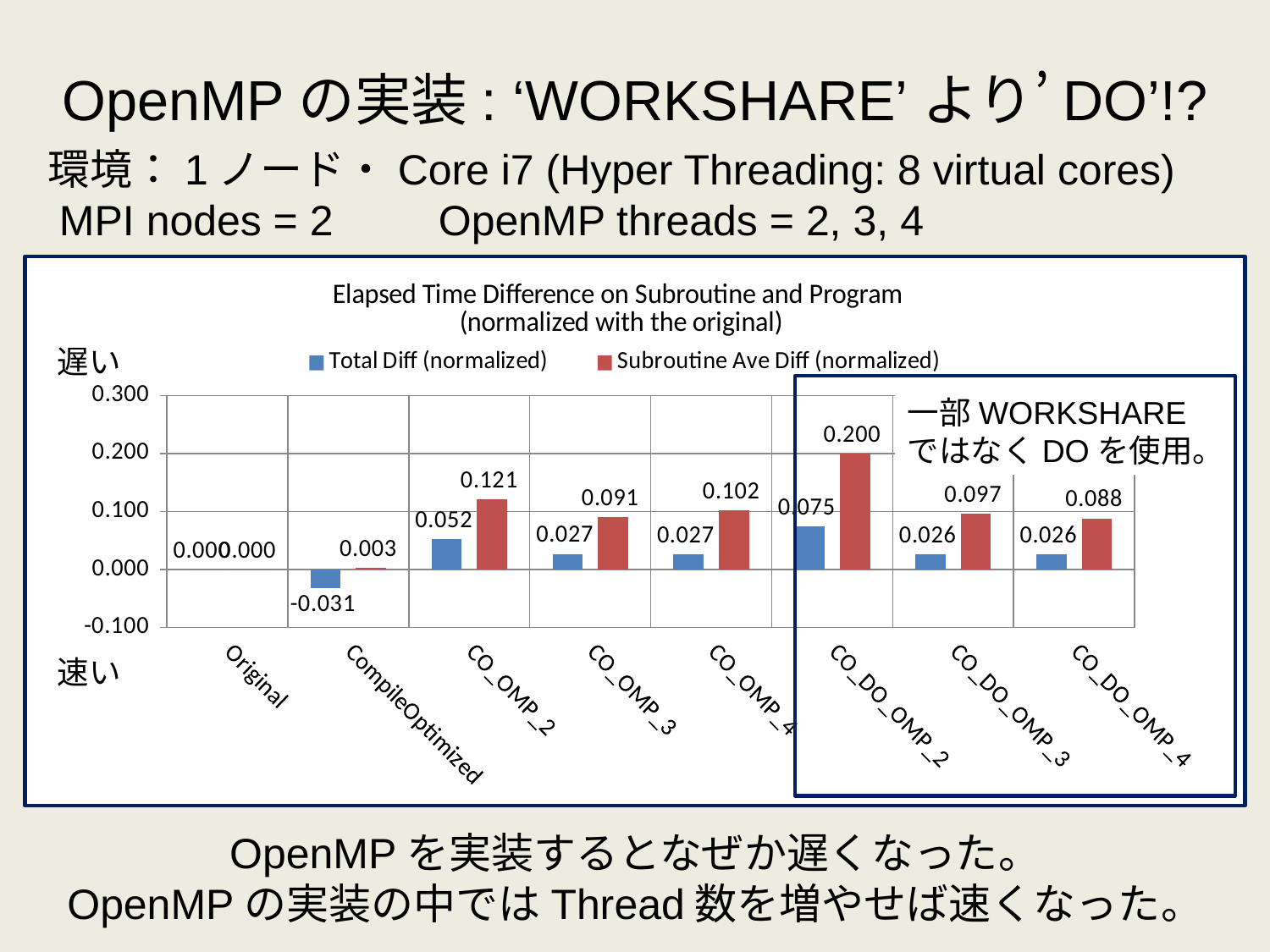

# OpenMPの実装: ‘WORKSHARE’より’DO’!?
環境：1ノード・Core i7 (Hyper Threading: 8 virtual cores)
 MPI nodes = 2　　OpenMP threads = 2, 3, 4

### Chart: Elapsed Time Difference on Subroutine and Program
 (normalized with the original)

| Category | Total Diff (normalized) | Subroutine Ave Diff (normalized) |
|---|---|---|
| Original | 0.0 | 0.0 |
| CompileOptimized | -0.031397221968937135 | 0.0033194553842690318 |
| CO_OMP_2 | 0.05209568098234098 | 0.12113199054799152 |
| CO_OMP_3 | 0.026898878453542444 | 0.0905817486215821 |
| CO_OMP_4 | 0.02677730160177495 | 0.10245302126701918 |
| CO_DO_OMP_2 | 0.07498252332755852 | 0.20023630021379546 |
| CO_DO_OMP_3 | 0.025987052065286734 | 0.09682682570046124 |
| CO_DO_OMP_4 | 0.025895869426461278 | 0.08810622257229667 |
遅い

一部WORKSHAREではなくDOを使用。
速い
OpenMPを実装するとなぜか遅くなった。
OpenMPの実装の中ではThread数を増やせば速くなった。